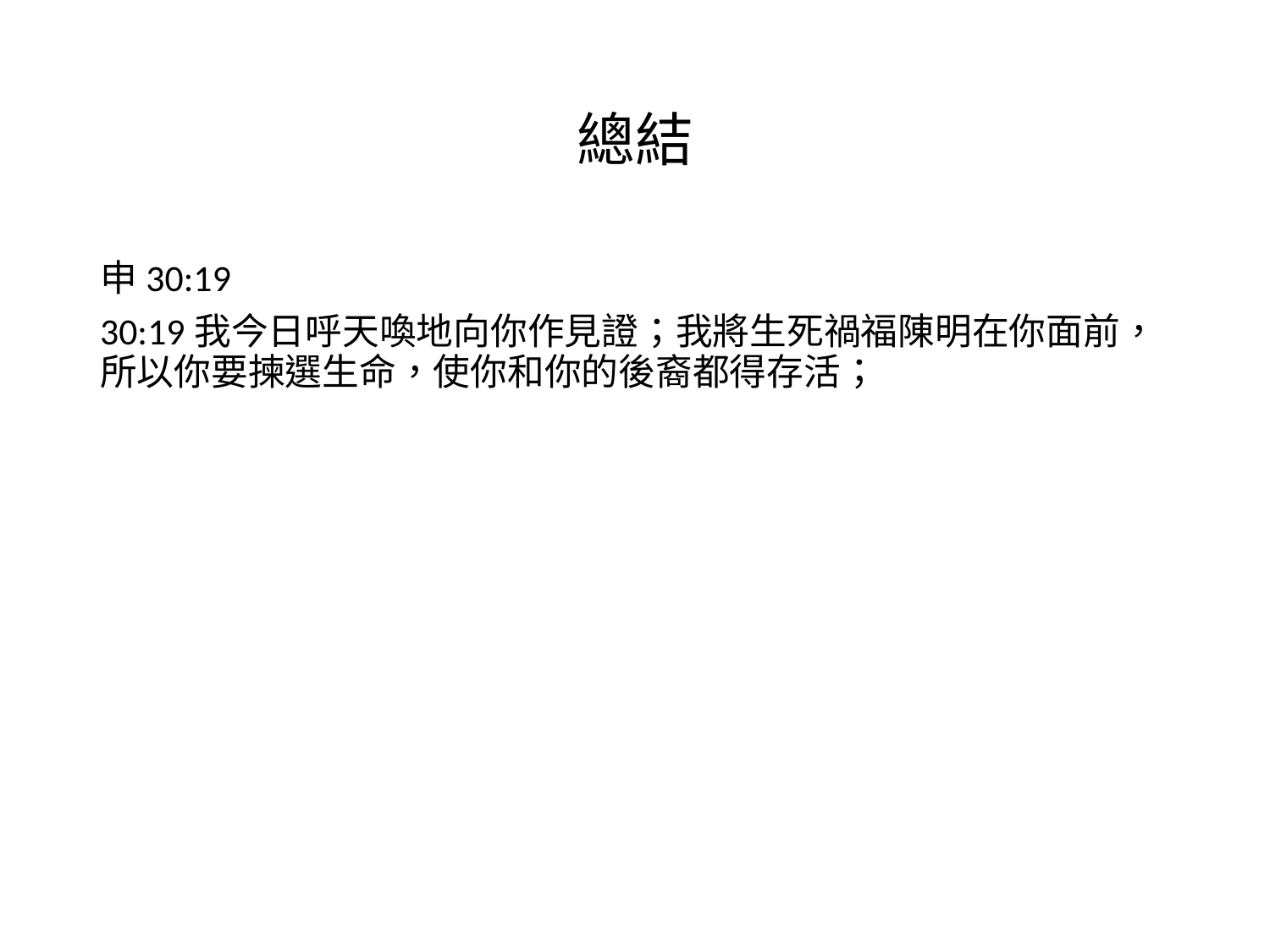

# 總結
申30:19
30:19我今日呼天喚地向你作見證；我將生死禍福陳明在你面前，所以你要揀選生命，使你和你的後裔都得存活；